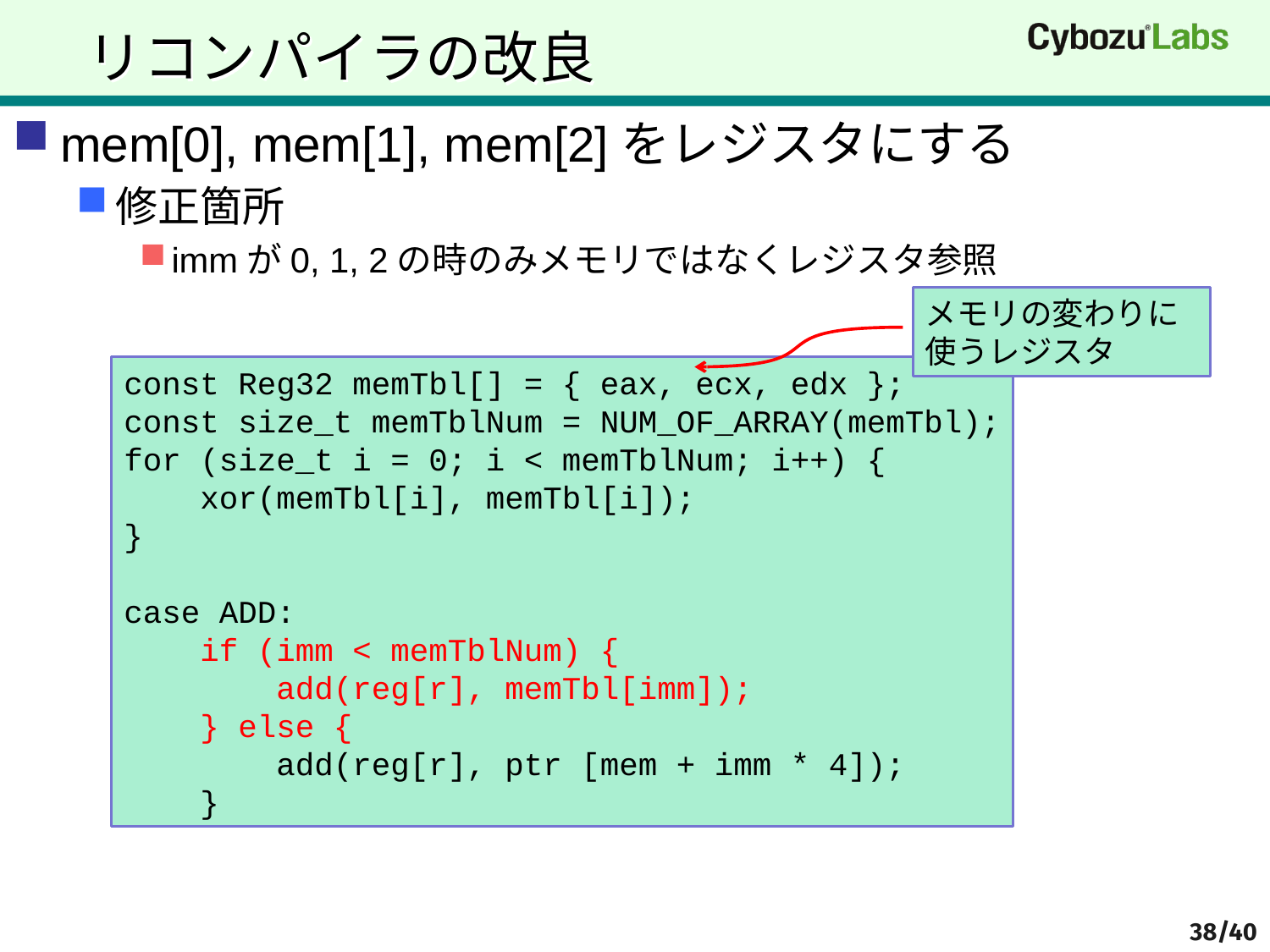

# リコンパイラの改良
mem[0], mem[1], mem[2]をレジスタにする
修正箇所
immが0, 1, 2の時のみメモリではなくレジスタ参照
メモリの変わりに使うレジスタ
const Reg32 memTbl[] = { eax, ecx, edx };
const size_t memTblNum = NUM_OF_ARRAY(memTbl);
for (size_t i = 0; i < memTblNum; i++) {
    xor(memTbl[i], memTbl[i]);
}

case ADD:
    if (imm < memTblNum) {
        add(reg[r], memTbl[imm]);
    } else {
        add(reg[r], ptr [mem + imm * 4]);
    }

38/40